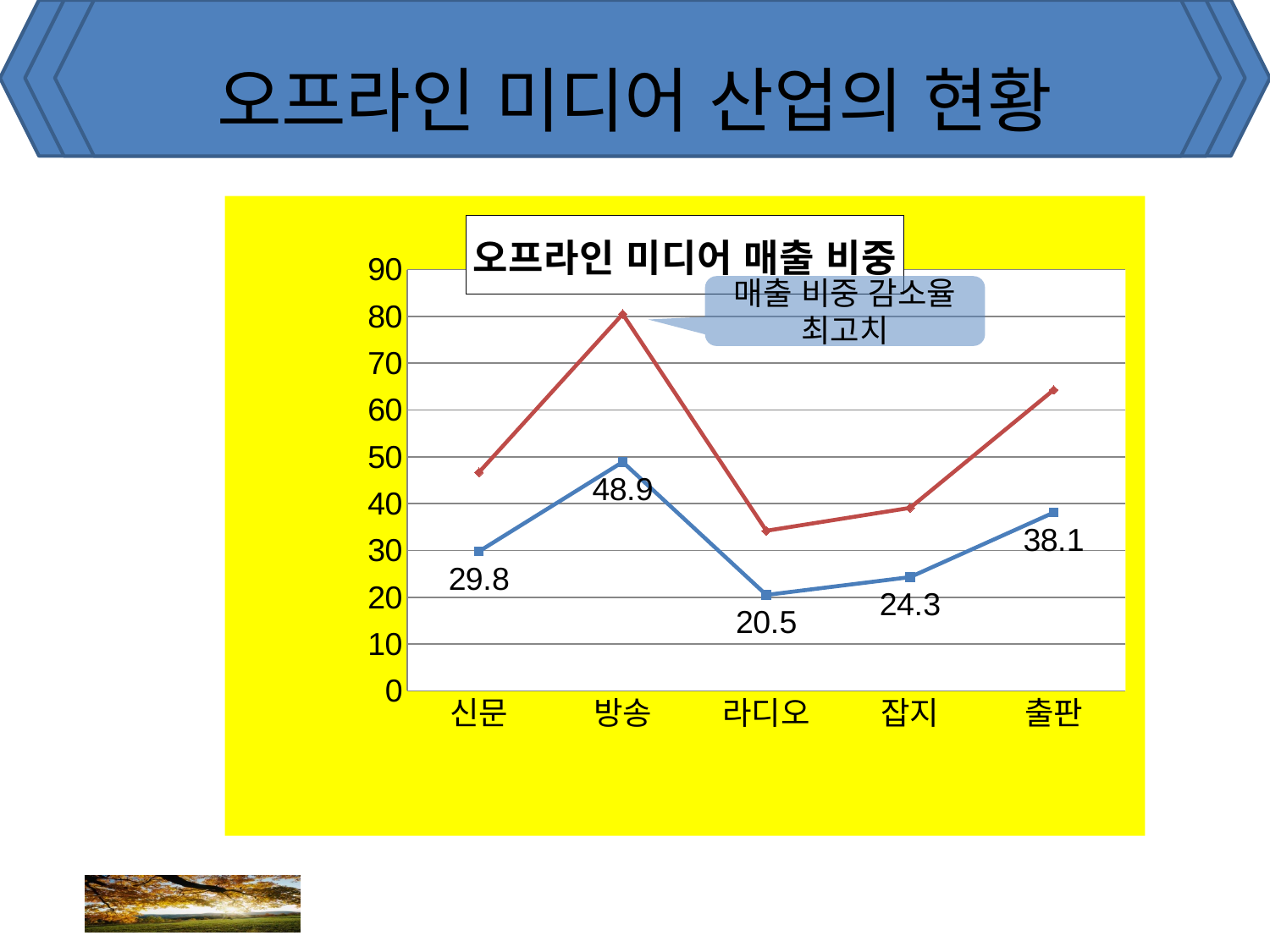

# 오프라인 미디어 산업의 현황

### Chart: 오프라인 미디어 매출 비중

| Category | 2010년 | 2000년 |
|---|---|---|
| 신문 | 29.8 | 16.9 |
| 방송 | 48.9 | 31.6 |
| 라디오 | 20.5 | 13.7 |
| 잡지 | 24.3 | 14.8 |
| 출판 | 38.1 | 26.2 |
매출 비중 감소율
최고치